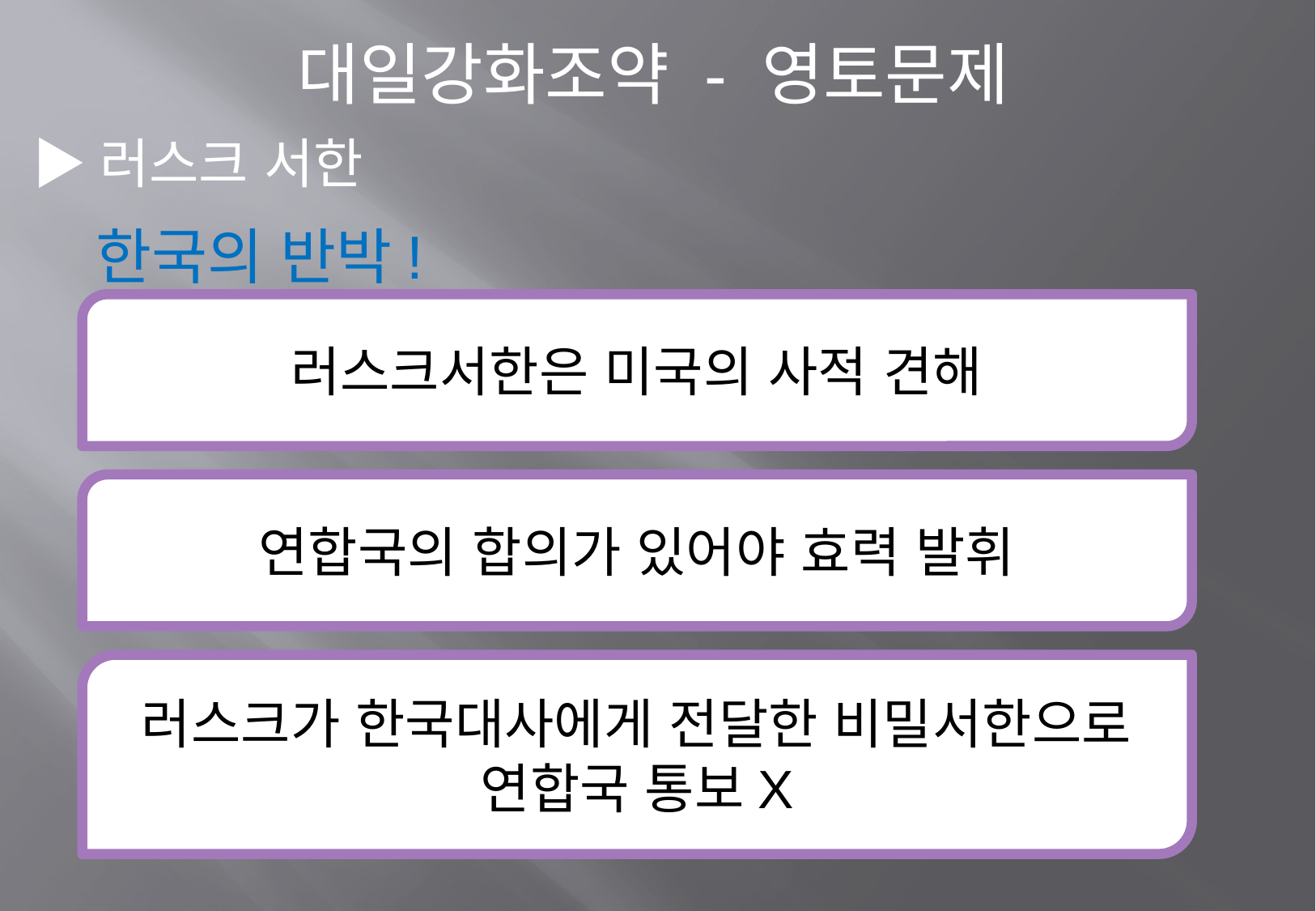

대일강화조약 - 영토문제
▶러스크 서한
한국의 반박!
러스크서한은 미국의 사적 견해
연합국의 합의가 있어야 효력 발휘
러스크가 한국대사에게 전달한 비밀서한으로 연합국 통보X